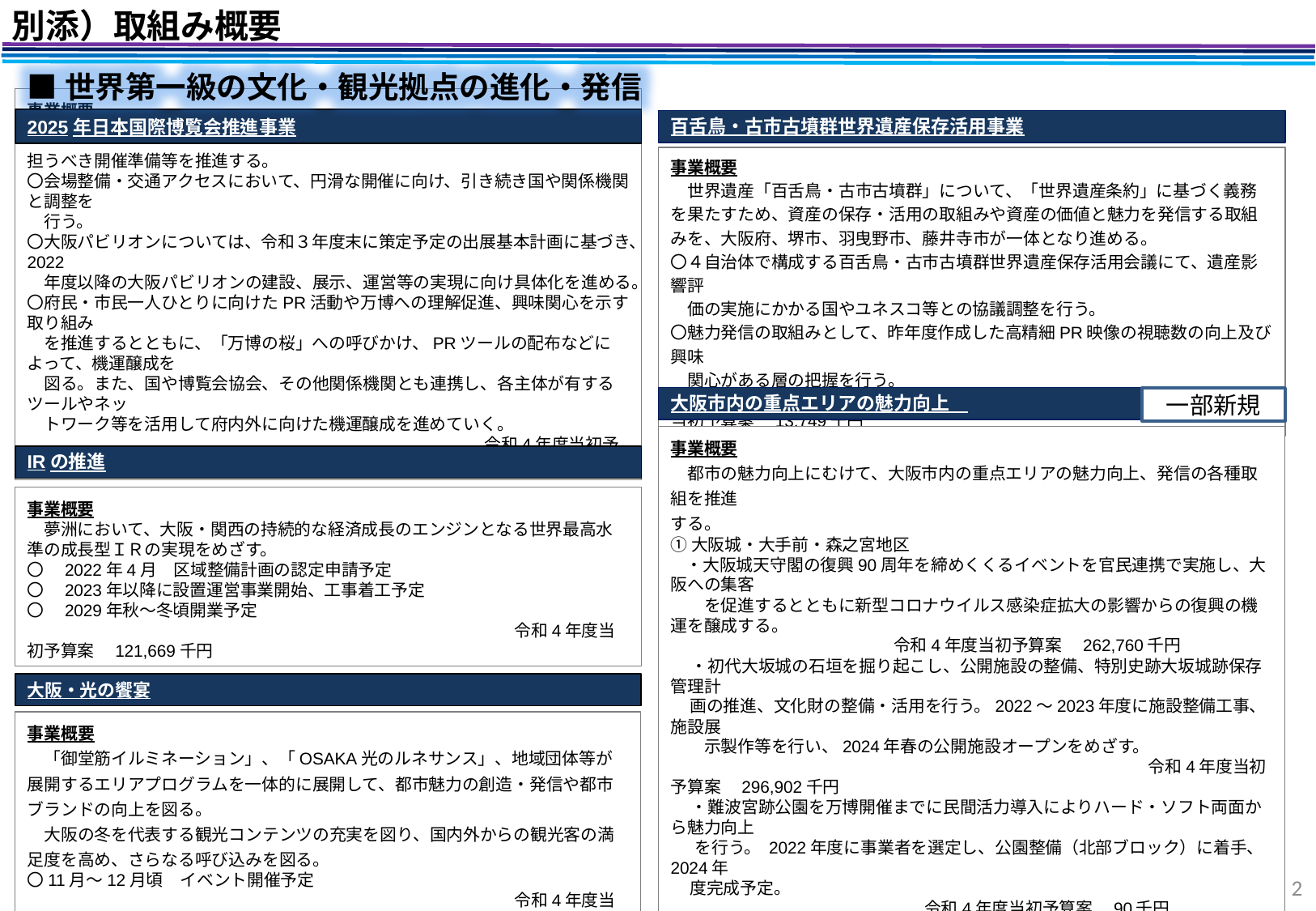

別添）取組み概要
■世界第一級の文化・観光拠点の進化・発信
百舌鳥・古市古墳群世界遺産保存活用事業
事業概要
　世界遺産「百舌鳥・古市古墳群」について、「世界遺産条約」に基づく義務を果たすため、資産の保存・活用の取組みや資産の価値と魅力を発信する取組みを、大阪府、堺市、羽曳野市、藤井寺市が一体となり進める。
〇４自治体で構成する百舌鳥・古市古墳群世界遺産保存活用会議にて、遺産影響評
　価の実施にかかる国やユネスコ等との協議調整を行う。
〇魅力発信の取組みとして、昨年度作成した高精細PR映像の視聴数の向上及び興味
　関心がある層の把握を行う。
　　　　　　　　　　　　　　　　　　　　　　　　　　　　　　令和4年度当初予算案　13,749千円
2025年日本国際博覧会推進事業
事業概要
　2025年日本国際博覧会（大阪・関西万博）の成功に向け、地元自治体として担うべき開催準備等を推進する。
〇会場整備・交通アクセスにおいて、円滑な開催に向け、引き続き国や関係機関と調整を
　行う。
〇大阪パビリオンについては、令和３年度末に策定予定の出展基本計画に基づき、2022
　年度以降の大阪パビリオンの建設、展示、運営等の実現に向け具体化を進める。
〇府民・市民一人ひとりに向けたPR活動や万博への理解促進、興味関心を示す取り組み
　を推進するとともに、「万博の桜」への呼びかけ、PRツールの配布などによって、機運醸成を
　図る。また、国や博覧会協会、その他関係機関とも連携し、各主体が有するツールやネッ
　トワーク等を活用して府内外に向けた機運醸成を進めていく。
　　　　　　　　　　　　　　　　　　　　　　　　　　　 令和4年度当初予算案　7,221,408千円
大阪市内の重点エリアの魅力向上
事業概要
　都市の魅力向上にむけて、大阪市内の重点エリアの魅力向上、発信の各種取組を推進
する。
①大阪城・大手前・森之宮地区
   ・大阪城天守閣の復興90周年を締めくくるイベントを官民連携で実施し、大阪への集客
　　を促進するとともに新型コロナウイルス感染症拡大の影響からの復興の機運を醸成する。
                                                         令和4年度当初予算案　262,760千円
　 ・初代大坂城の石垣を掘り起こし、公開施設の整備、特別史跡大坂城跡保存管理計
    画の推進、文化財の整備・活用を行う。2022～2023年度に施設整備工事、施設展
　　示製作等を行い、2024年春の公開施設オープンをめざす。
　　　　　　　　　　　　　　　　　　　　　　　　　　　　  令和4年度当初予算案　296,902千円
　 ・難波宮跡公園を万博開催までに民間活力導入によりハード・ソフト両面から魅力向上
　  を行う。 2022年度に事業者を選定し、公園整備（北部ブロック）に着手、2024年
    度完成予定。
                                                                 令和4年度当初予算案　90千円
②天王寺・阿倍野地区
　 ・市立美術館の機能強化と利用者サービス向上のための抜本的改修を行う。
    2022年度は実施設計に基づき改修工事を実施する。
　　　　　　　　　　　　　　　　　　　　　　　　       令和4年度当初予算案　1,315,868千円
　 ・天王寺動物園の老朽獣舎リニューアル工事を行い、集客力強化とブランド力向上をめ
    ざす。ペンギン・アシカ舎、2022年度完成予定。
                                                      令和4年度当初予算案　1,440,428千円
一部新規
IRの推進
事業概要
　夢洲において、大阪・関西の持続的な経済成長のエンジンとなる世界最高水準の成長型ＩＲの実現をめざす。
〇　2022年4月　区域整備計画の認定申請予定
〇　2023年以降に設置運営事業開始、工事着工予定
〇　2029年秋～冬頃開業予定
　　　　　　　　　　　　　　　　　　　　　　　　　　　　　令和4年度当初予算案　121,669千円
大阪・光の饗宴
事業概要
　「御堂筋イルミネーション」、「OSAKA光のルネサンス」、地域団体等が展開するエリアプログラムを一体的に展開して、都市魅力の創造・発信や都市ブランドの向上を図る。
　大阪の冬を代表する観光コンテンツの充実を図り、国内外からの観光客の満足度を高め、さらなる呼び込みを図る。
〇11月～12月頃　イベント開催予定
　　　　　　　　　　　　　　　　　　　　　　　　　　　　　令和4年度当初予算案　353,746千円
2